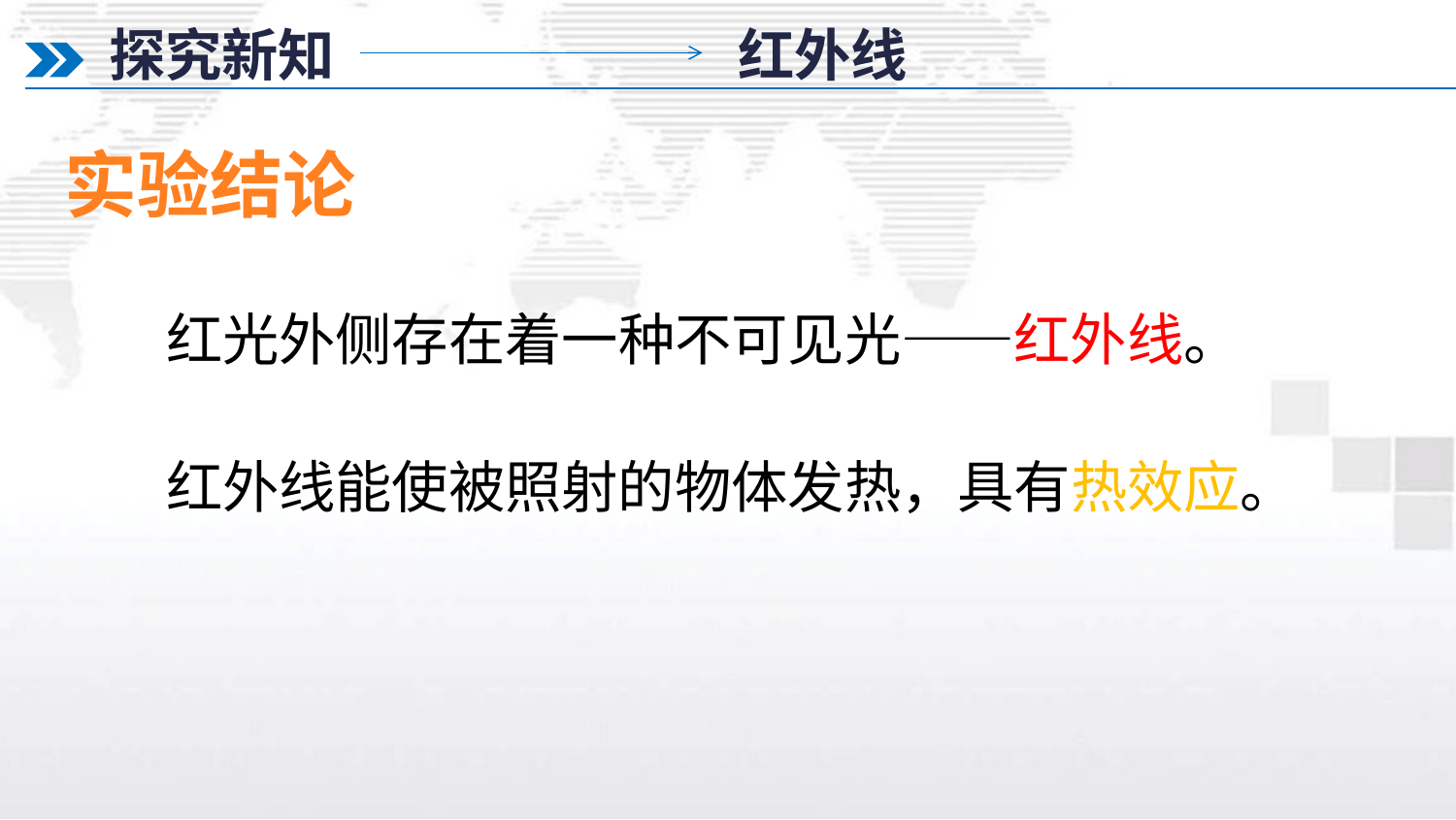

红外线
# 探究新知

实验结论
红光外侧存在着一种不可见光——红外线。
红外线能使被照射的物体发热，具有热效应。